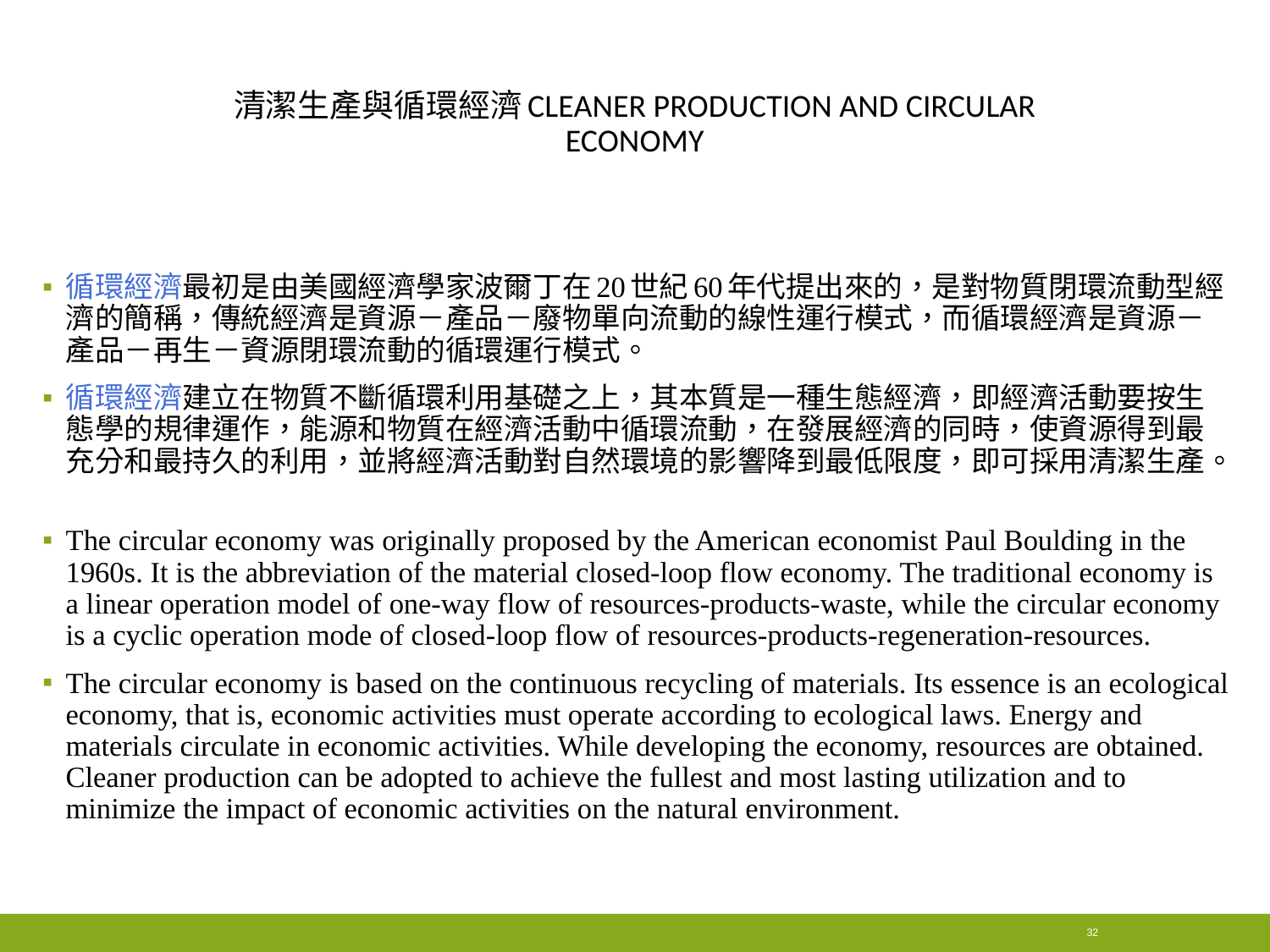

# 清潔生產與循環經濟Cleaner production and circular economy
循環經濟最初是由美國經濟學家波爾丁在20世紀60年代提出來的，是對物質閉環流動型經濟的簡稱，傳統經濟是資源－產品－廢物單向流動的線性運行模式，而循環經濟是資源－產品－再生－資源閉環流動的循環運行模式。
循環經濟建立在物質不斷循環利用基礎之上，其本質是一種生態經濟，即經濟活動要按生態學的規律運作，能源和物質在經濟活動中循環流動，在發展經濟的同時，使資源得到最充分和最持久的利用，並將經濟活動對自然環境的影響降到最低限度，即可採用清潔生產。
The circular economy was originally proposed by the American economist Paul Boulding in the 1960s. It is the abbreviation of the material closed-loop flow economy. The traditional economy is a linear operation model of one-way flow of resources-products-waste, while the circular economy is a cyclic operation mode of closed-loop flow of resources-products-regeneration-resources.
The circular economy is based on the continuous recycling of materials. Its essence is an ecological economy, that is, economic activities must operate according to ecological laws. Energy and materials circulate in economic activities. While developing the economy, resources are obtained. Cleaner production can be adopted to achieve the fullest and most lasting utilization and to minimize the impact of economic activities on the natural environment.
32